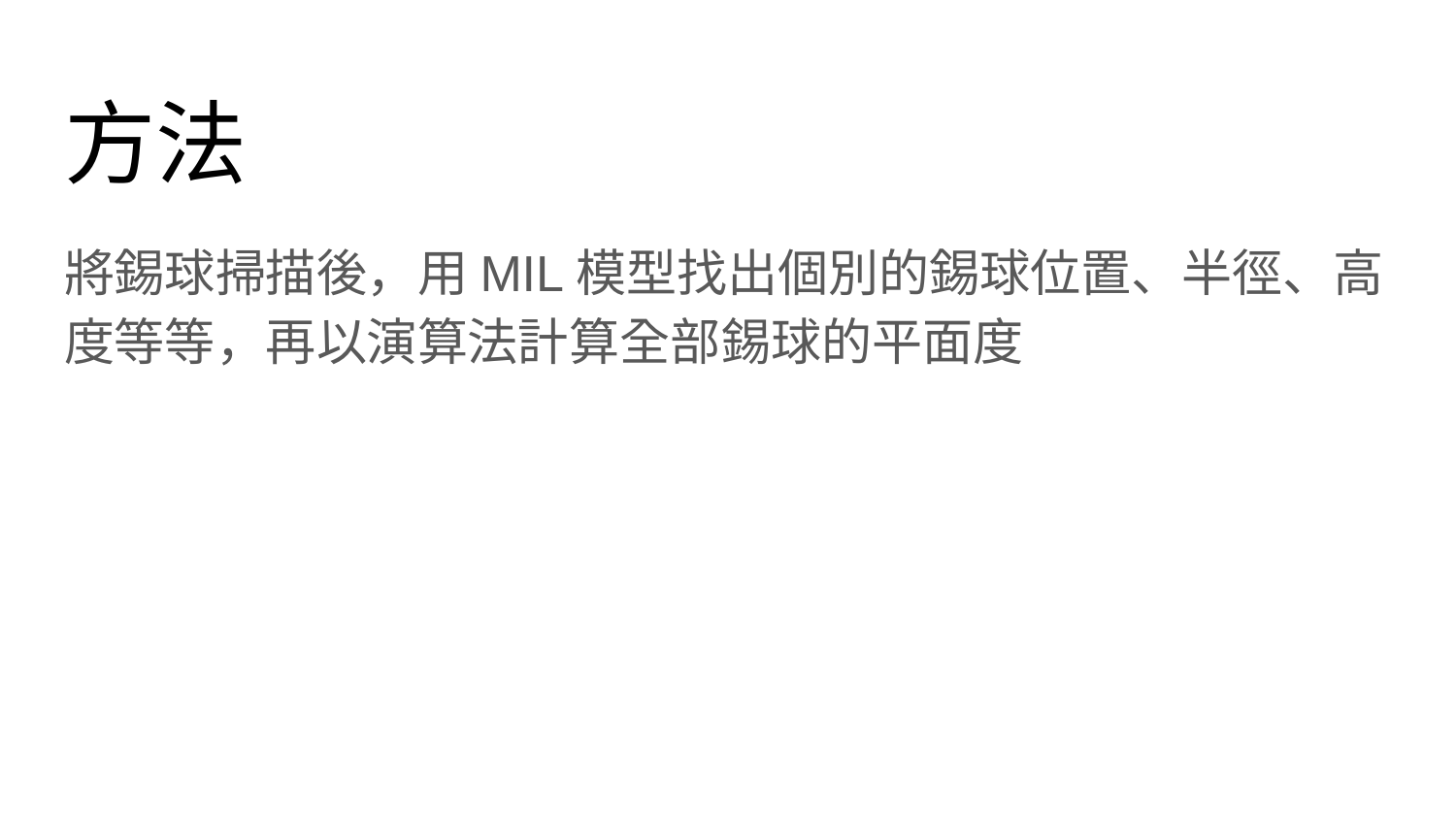

# 方法
將錫球掃描後，用MIL模型找出個別的錫球位置、半徑、高度等等，再以演算法計算全部錫球的平面度